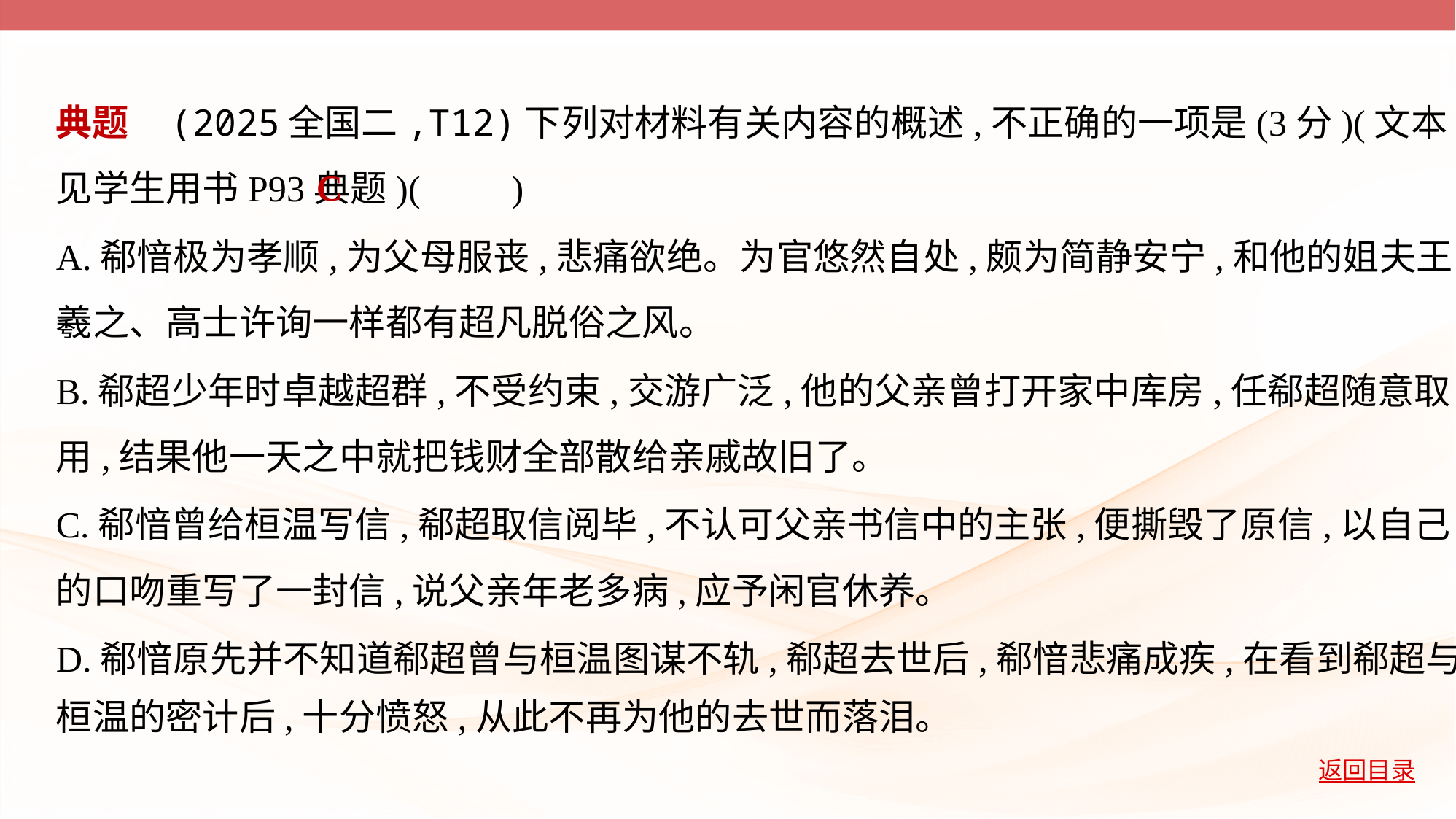

典题    (2025全国二,T12)下列对材料有关内容的概述,不正确的一项是(3分)(文本见学生用书P93典题)(          )
A.郗愔极为孝顺,为父母服丧,悲痛欲绝。为官悠然自处,颇为简静安宁,和他的姐夫王
羲之、高士许询一样都有超凡脱俗之风。
B.郗超少年时卓越超群,不受约束,交游广泛,他的父亲曾打开家中库房,任郗超随意取
用,结果他一天之中就把钱财全部散给亲戚故旧了。
C.郗愔曾给桓温写信,郗超取信阅毕,不认可父亲书信中的主张,便撕毁了原信,以自己
的口吻重写了一封信,说父亲年老多病,应予闲官休养。
D.郗愔原先并不知道郗超曾与桓温图谋不轨,郗超去世后,郗愔悲痛成疾,在看到郗超与
C
桓温的密计后,十分愤怒,从此不再为他的去世而落泪。